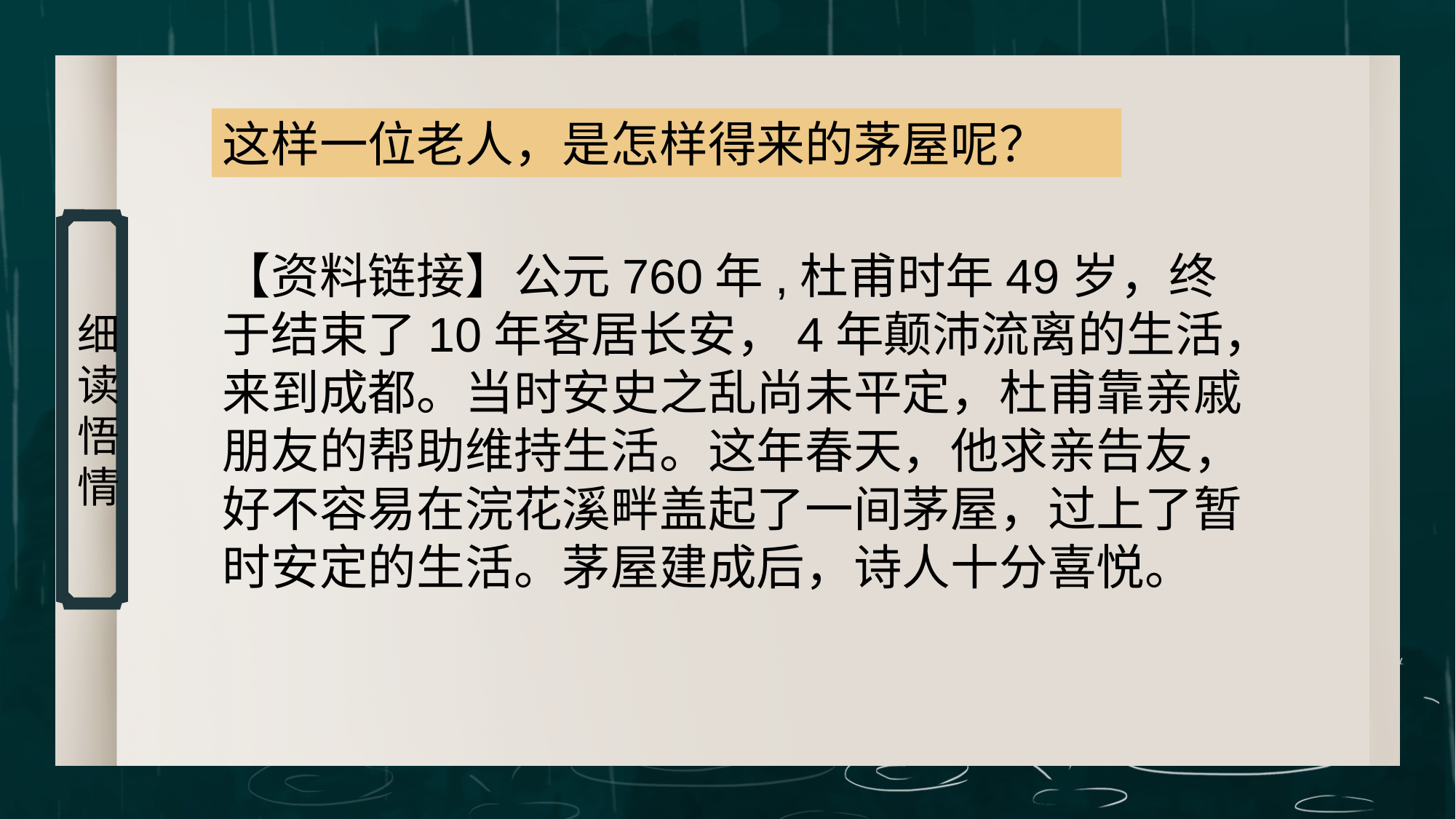

这样一位老人，是怎样得来的茅屋呢？
细读悟情
【资料链接】公元760年,杜甫时年49岁，终于结束了10年客居长安，4年颠沛流离的生活，来到成都。当时安史之乱尚未平定，杜甫靠亲戚朋友的帮助维持生活。这年春天，他求亲告友，好不容易在浣花溪畔盖起了一间茅屋，过上了暂时安定的生活。茅屋建成后，诗人十分喜悦。